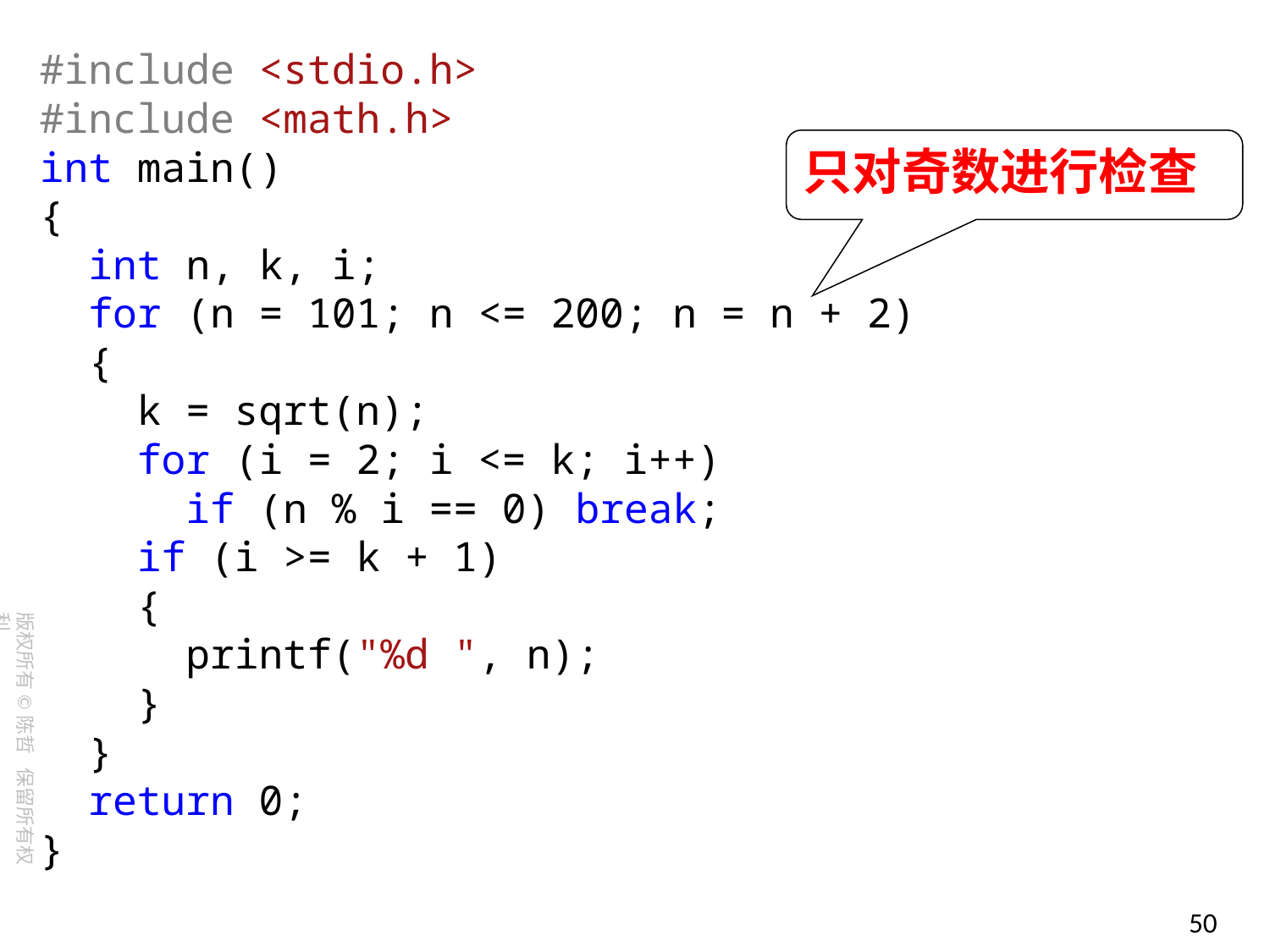

#include <stdio.h>
#include <math.h>
int main()
{
  int n, k, i;
  for (n = 101; n <= 200; n = n + 2)
  {
    k = sqrt(n);
    for (i = 2; i <= k; i++)
      if (n % i == 0) break;
    if (i >= k + 1)
    {
      printf("%d ", n);
    }
  }
  return 0;
}
只对奇数进行检查
50